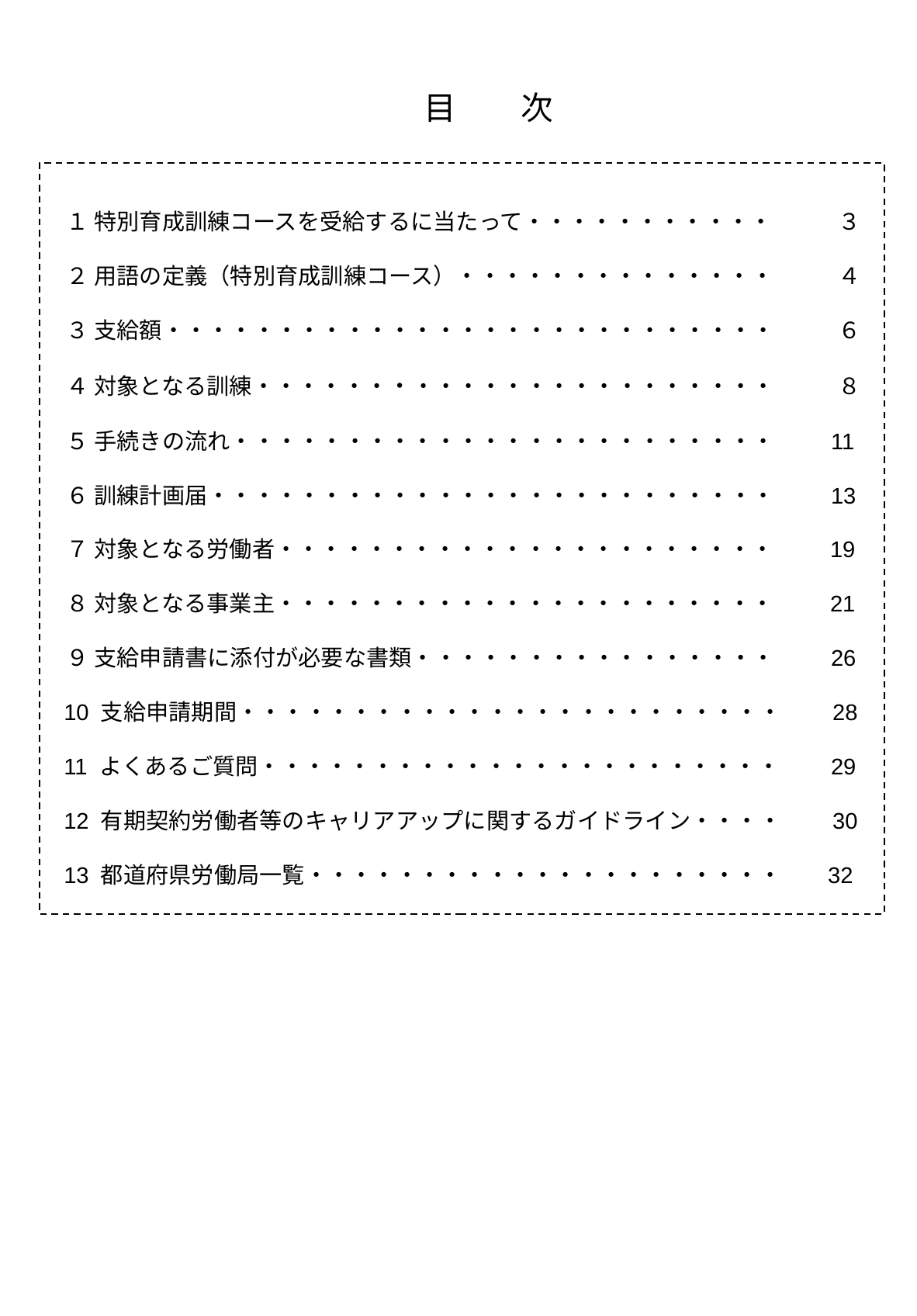

目　　次

  １ 特別育成訓練コースを受給するに当たって・・・・・・・・・・・	３
  ２ 用語の定義（特別育成訓練コース）・・・・・・・・・・・・・・	４
  ３ 支給額・・・・・・・・・・・・・・・・・・・・・・・・・・・ 	６
  ４ 対象となる訓練・・・・・・・・・・・・・・・・・・・・・・・	８
  ５ 手続きの流れ・・・・・・・・・・・・・・・・・・・・・・・・　　 11
  ６ 訓練計画届・・・・・・・・・・・・・・・・・・・・・・・・・　　 13
  ７ 対象となる労働者・・・・・・・・・・・・・・・・・・・・・・　　 19
  ８ 対象となる事業主・・・・・・・・・・・・・・・・・・・・・・　　 21
  ９ 支給申請書に添付が必要な書類・・・・・・・・・・・・・・・・　　 26
  10 支給申請期間・・・・・・・・・・・・・・・・・・・・・・・・　　28
  11 よくあるご質問・・・・・・・・・・・・・・・・・・・・・・・　　29
  12 有期契約労働者等のキャリアアップに関するガイドライン・・・・　　30
  13 都道府県労働局一覧・・・・・・・・・・・・・・・・・・・・・　	32